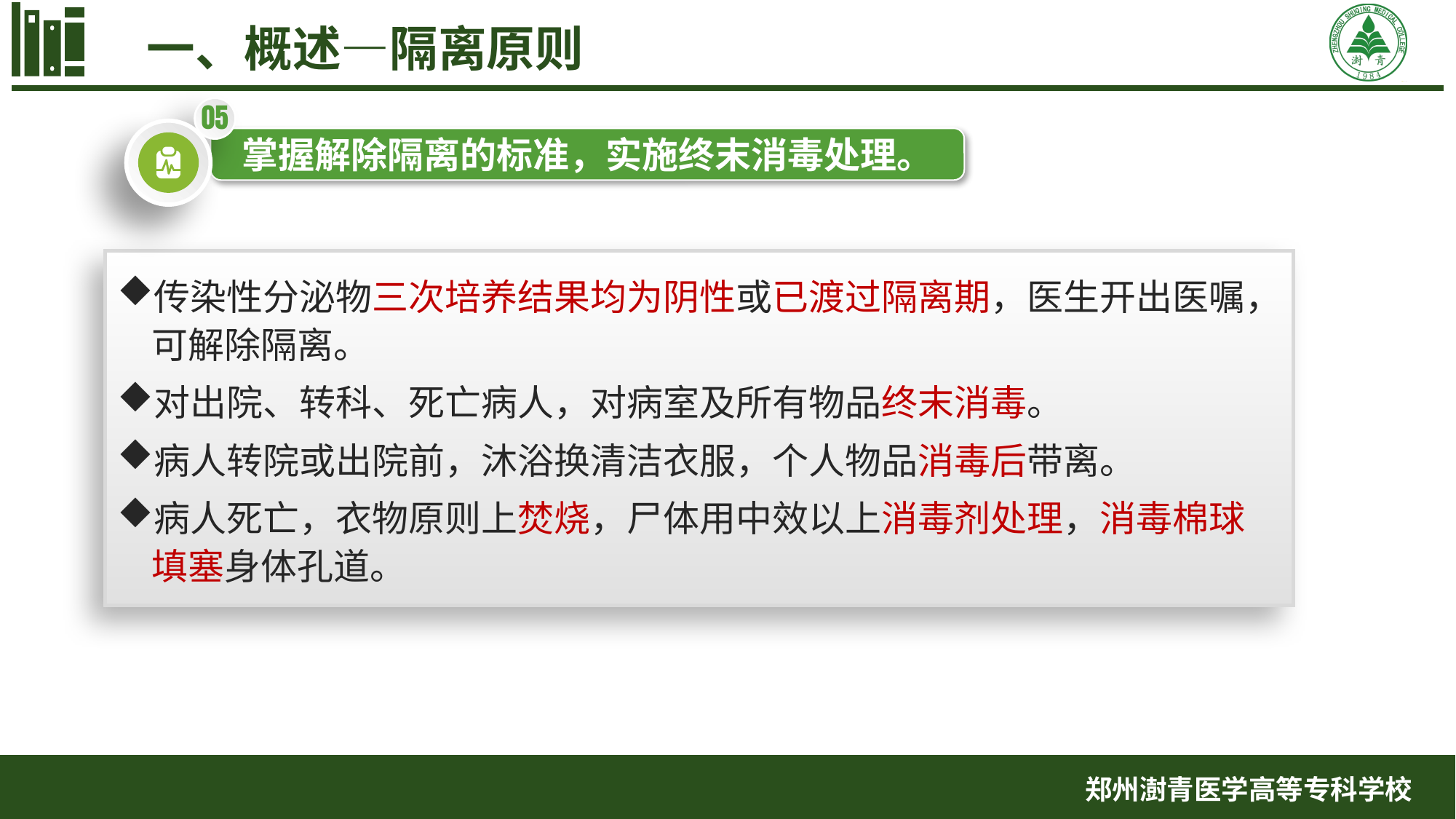

一、概述—隔离原则

05

掌握解除隔离的标准，实施终末消毒处理。
传染性分泌物三次培养结果均为阴性或已渡过隔离期，医生开出医嘱，可解除隔离。
对出院、转科、死亡病人，对病室及所有物品终末消毒。
病人转院或出院前，沐浴换清洁衣服，个人物品消毒后带离。
病人死亡，衣物原则上焚烧，尸体用中效以上消毒剂处理，消毒棉球填塞身体孔道。
郑州澍青医学高等专科学校